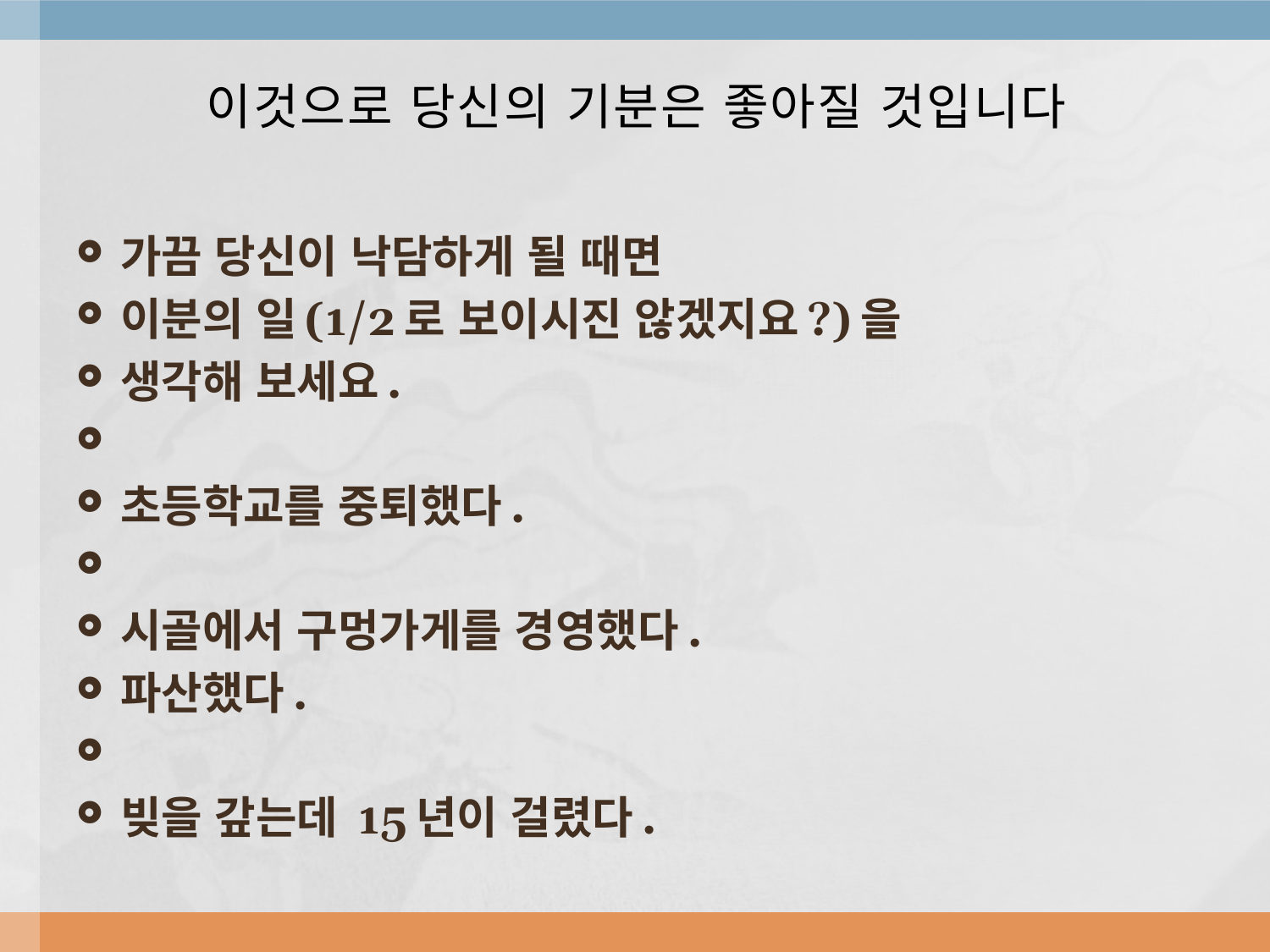

# 이것으로 당신의 기분은 좋아질 것입니다
가끔 당신이 낙담하게 될 때면
이분의 일(1/2로 보이시진 않겠지요?)을
생각해 보세요.

초등학교를 중퇴했다.

시골에서 구멍가게를 경영했다.
파산했다.

빚을 갚는데 15년이 걸렸다.